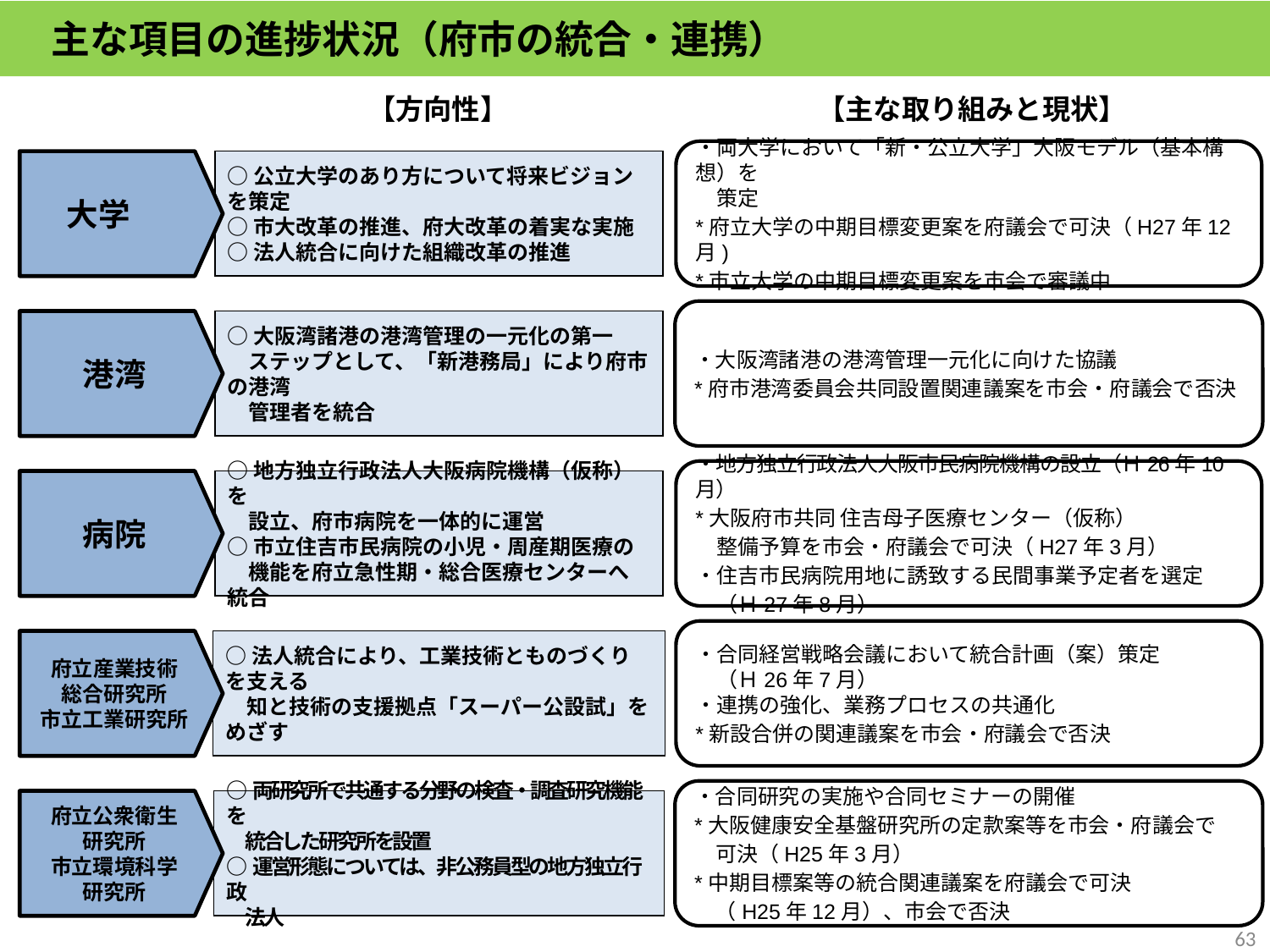

主な項目の進捗状況（府市の統合・連携）
【方向性】
【主な取り組みと現状】
・両大学において「新・公立大学」大阪モデル（基本構想）を
　策定
*府立大学の中期目標変更案を府議会で可決（H27年12月)
*市立大学の中期目標変更案を市会で審議中
大学
○公立大学のあり方について将来ビジョンを策定
○市大改革の推進、府大改革の着実な実施
○法人統合に向けた組織改革の推進
・大阪湾諸港の港湾管理一元化に向けた協議
*府市港湾委員会共同設置関連議案を市会・府議会で否決
港湾
○大阪湾諸港の港湾管理の一元化の第一
　ステップとして、「新港務局」により府市の港湾
　管理者を統合
・地方独立行政法人大阪市民病院機構の設立（Ｈ26年10月）
*大阪府市共同 住吉母子医療センター（仮称）
　整備予算を市会・府議会で可決（H27年3月）
・住吉市民病院用地に誘致する民間事業予定者を選定
　（Ｈ27年8月）
病院
○地方独立行政法人大阪病院機構（仮称）を
　設立、府市病院を一体的に運営
○市立住吉市民病院の小児・周産期医療の
　機能を府立急性期・総合医療センターへ統合
・合同経営戦略会議において統合計画（案）策定
　（Ｈ26年7月）
・連携の強化、業務プロセスの共通化
*新設合併の関連議案を市会・府議会で否決
府立産業技術
総合研究所
市立工業研究所
○法人統合により、工業技術とものづくりを支える
　知と技術の支援拠点「スーパー公設試」をめざす
・合同研究の実施や合同セミナーの開催
*大阪健康安全基盤研究所の定款案等を市会・府議会で
　可決（H25年3月）
*中期目標案等の統合関連議案を府議会で可決
　（H25年12月）、市会で否決
府立公衆衛生
研究所
市立環境科学
研究所
○両研究所で共通する分野の検査・調査研究機能を
　統合した研究所を設置
○運営形態については、非公務員型の地方独立行政
　法人
63